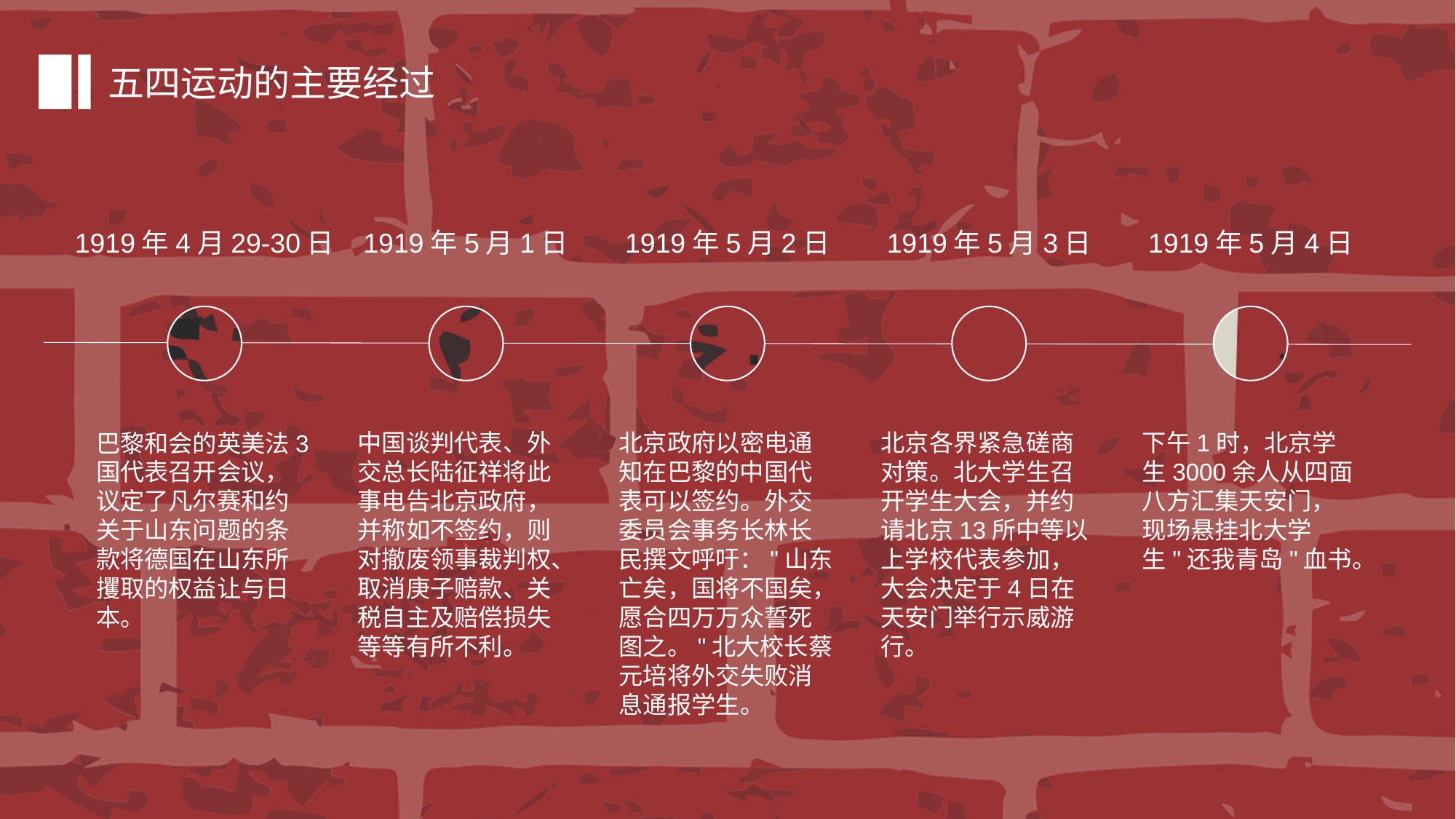

五四运动的主要经过
1919年4月29-30日
1919年5月1日
1919年5月2日
1919年5月3日
1919年5月4日

中国谈判代表、外交总长陆征祥将此事电告北京政府，并称如不签约，则对撤废领事裁判权、取消庚子赔款、关税自主及赔偿损失等等有所不利。
北京政府以密电通知在巴黎的中国代表可以签约。外交委员会事务长林长民撰文呼吁："山东亡矣，国将不国矣，愿合四万万众誓死图之。"北大校长蔡元培将外交失败消息通报学生。
北京各界紧急磋商对策。北大学生召开学生大会，并约请北京13所中等以上学校代表参加，大会决定于4日在天安门举行示威游行。
下午1时，北京学生3000余人从四面八方汇集天安门，现场悬挂北大学生"还我青岛"血书。
巴黎和会的英美法3国代表召开会议，议定了凡尔赛和约关于山东问题的条款将德国在山东所攫取的权益让与日本。